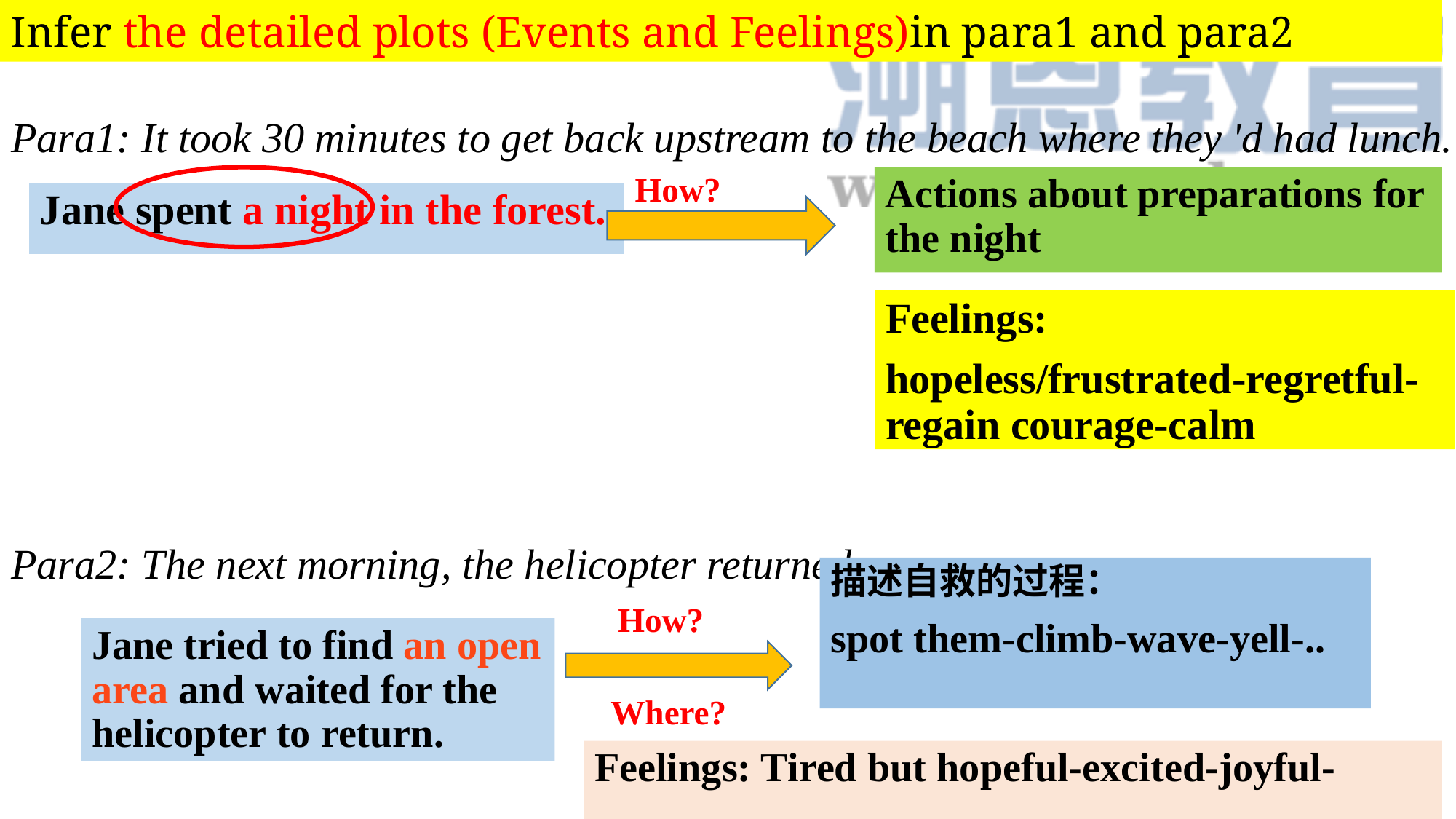

Infer the detailed plots (Events and Feelings)in para1 and para2
Para1: It took 30 minutes to get back upstream to the beach where they 'd had lunch.

Para2: The next morning, the helicopter returned.

How?
Actions about preparations for the night
Jane spent a night in the forest.
Feelings:
hopeless/frustrated-regretful-regain courage-calm

描述自救的过程：
spot them-climb-wave-yell-..
How?
Jane tried to find an open area and waited for the helicopter to return.
Where?
Feelings: Tired but hopeful-excited-joyful-